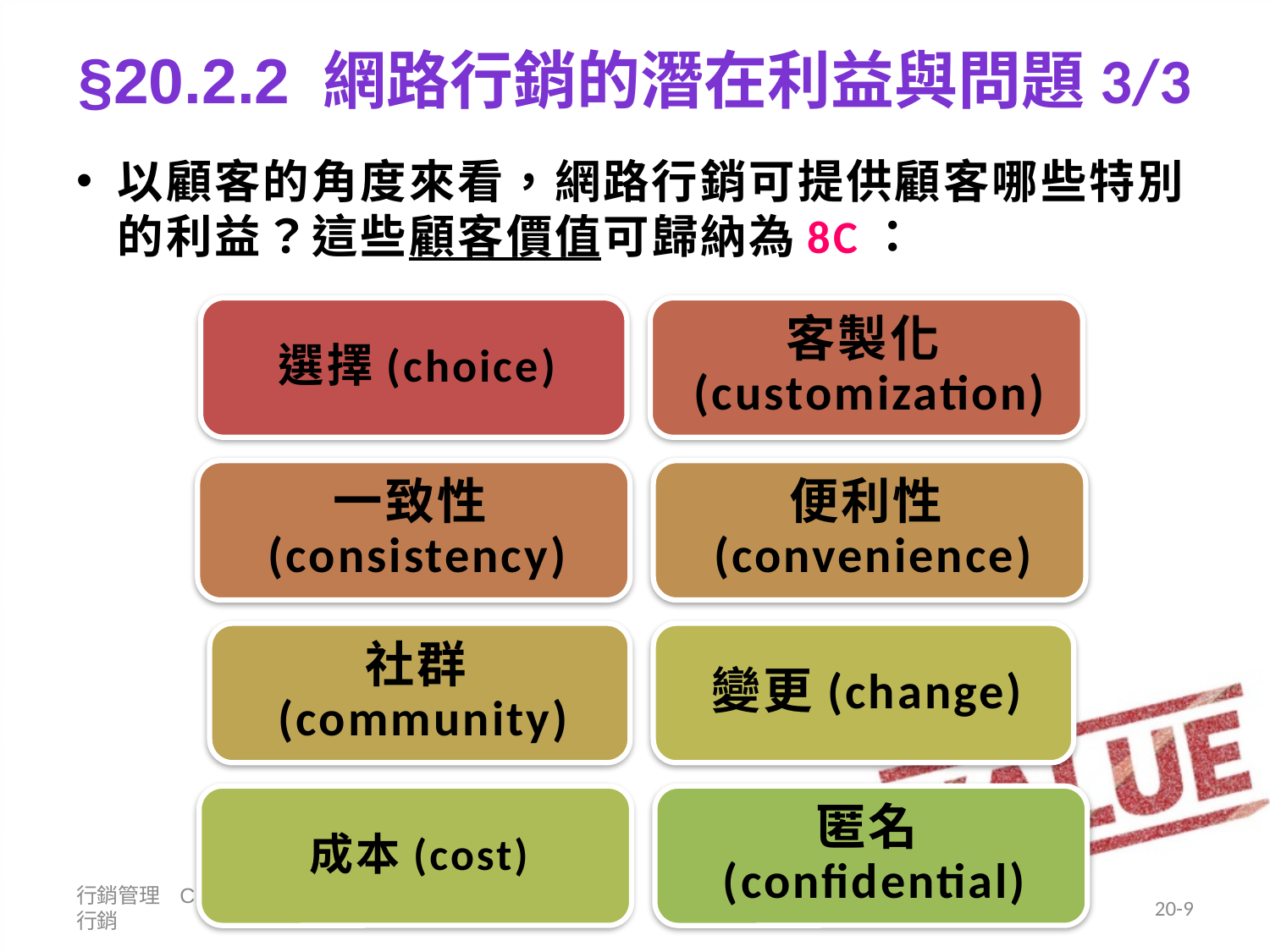

# §20.2.2 網路行銷的潛在利益與問題3/3
以顧客的角度來看，網路行銷可提供顧客哪些特別的利益？這些顧客價值可歸納為8C：
選擇(choice)
客製化(customization)
一致性(consistency)
便利性(convenience)
社群(community)
變更(change)
成本(cost)
匿名(confidential)
行銷管理   Chapter 20   網路行銷
20-9